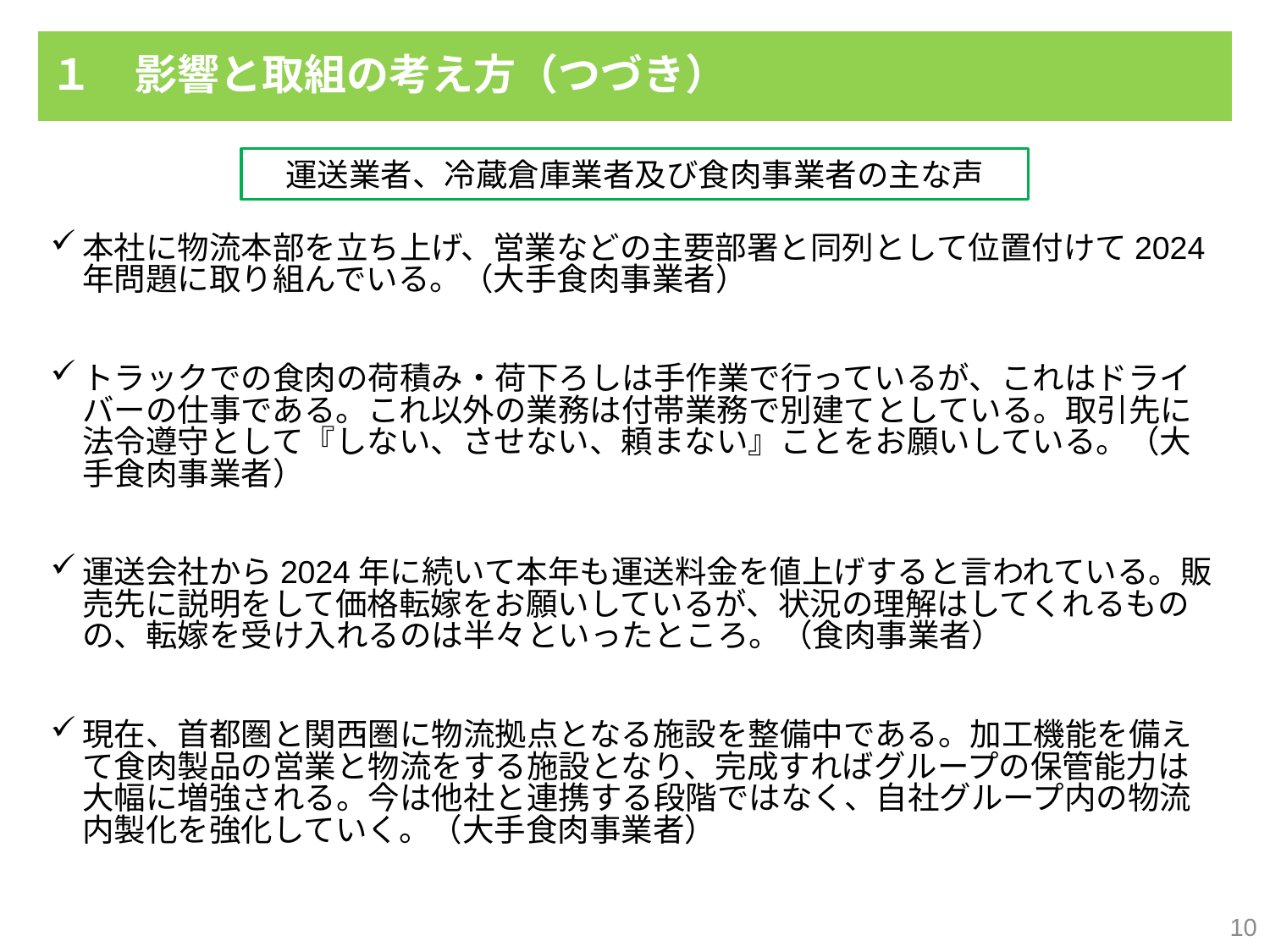

１　影響と取組の考え方（つづき）
　運送業者、冷蔵倉庫業者及び食肉事業者の主な声
本社に物流本部を立ち上げ、営業などの主要部署と同列として位置付けて2024年問題に取り組んでいる。（大手食肉事業者）

トラックでの食肉の荷積み・荷下ろしは手作業で行っているが、これはドライバーの仕事である。これ以外の業務は付帯業務で別建てとしている。取引先に法令遵守として『しない、させない、頼まない』ことをお願いしている。（大手食肉事業者）

運送会社から2024年に続いて本年も運送料金を値上げすると言われている。販売先に説明をして価格転嫁をお願いしているが、状況の理解はしてくれるものの、転嫁を受け入れるのは半々といったところ。（食肉事業者）

現在、首都圏と関西圏に物流拠点となる施設を整備中である。加工機能を備えて食肉製品の営業と物流をする施設となり、完成すればグループの保管能力は大幅に増強される。今は他社と連携する段階ではなく、自社グループ内の物流内製化を強化していく。（大手食肉事業者）
10